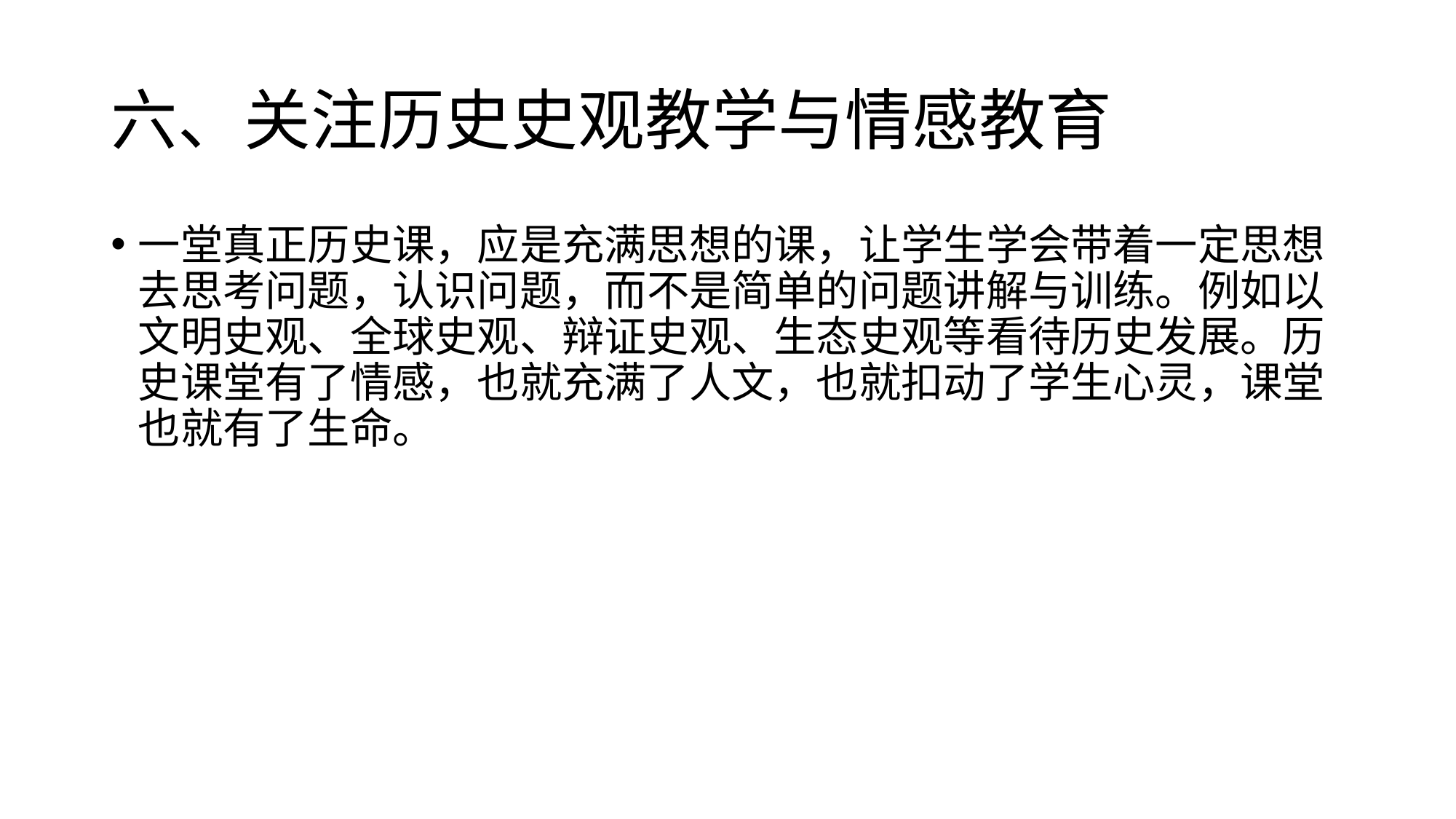

# 六、关注历史史观教学与情感教育
一堂真正历史课，应是充满思想的课，让学生学会带着一定思想去思考问题，认识问题，而不是简单的问题讲解与训练。例如以文明史观、全球史观、辩证史观、生态史观等看待历史发展。历史课堂有了情感，也就充满了人文，也就扣动了学生心灵，课堂也就有了生命。